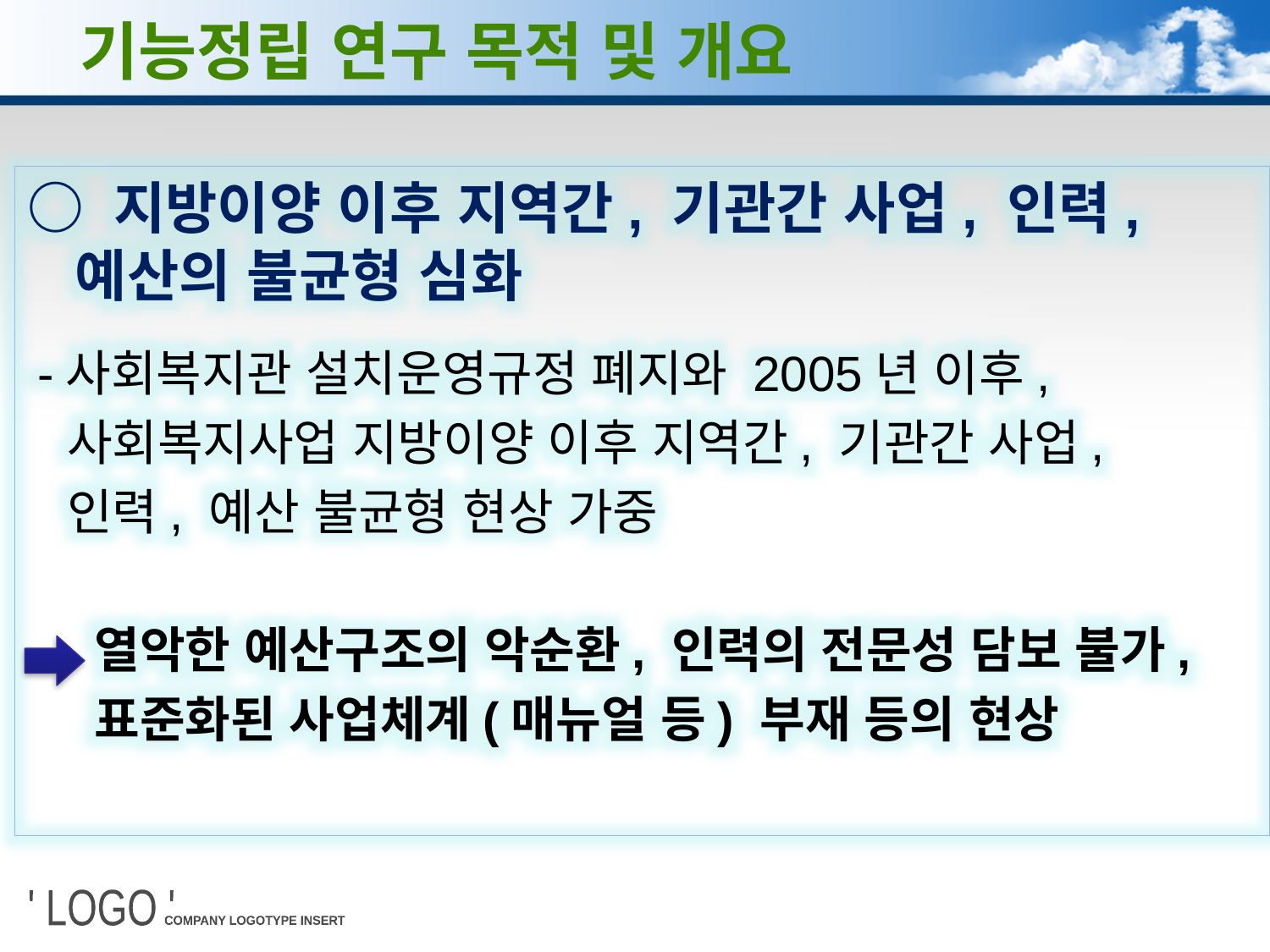

# 기능정립 연구 목적 및 개요
○ 지방이양 이후 지역간, 기관간 사업, 인력, 예산의 불균형 심화

 -사회복지관 설치운영규정 폐지와 2005년 이후,
  사회복지사업 지방이양 이후 지역간, 기관간 사업,
  인력, 예산 불균형 현상 가중

    열악한 예산구조의 악순환, 인력의 전문성 담보 불가,
    표준화된 사업체계(매뉴얼 등) 부재 등의 현상